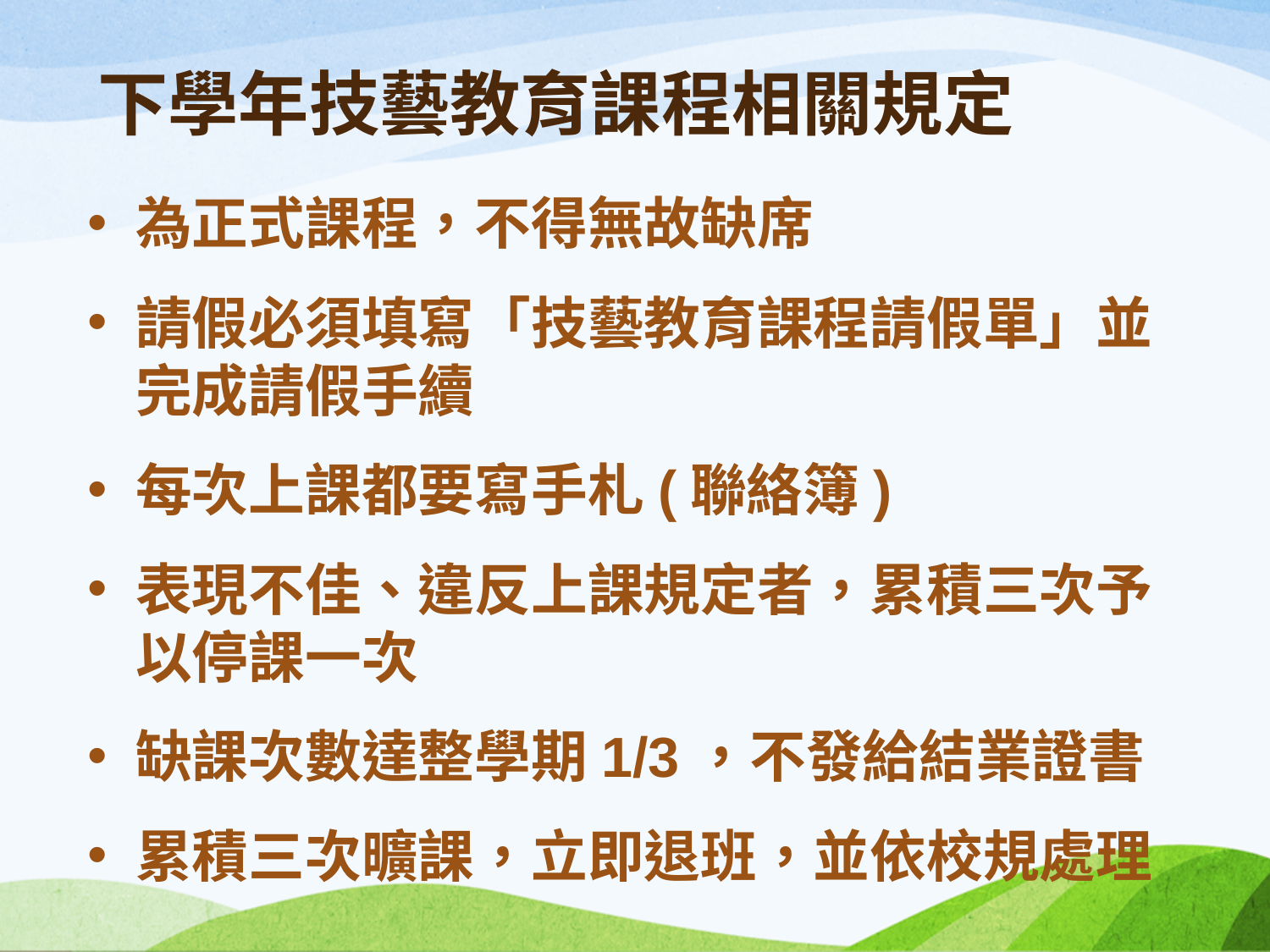

# 下學年技藝教育課程相關規定
為正式課程，不得無故缺席
請假必須填寫「技藝教育課程請假單」並完成請假手續
每次上課都要寫手札(聯絡簿)
表現不佳、違反上課規定者，累積三次予以停課一次
缺課次數達整學期1/3，不發給結業證書
累積三次曠課，立即退班，並依校規處理